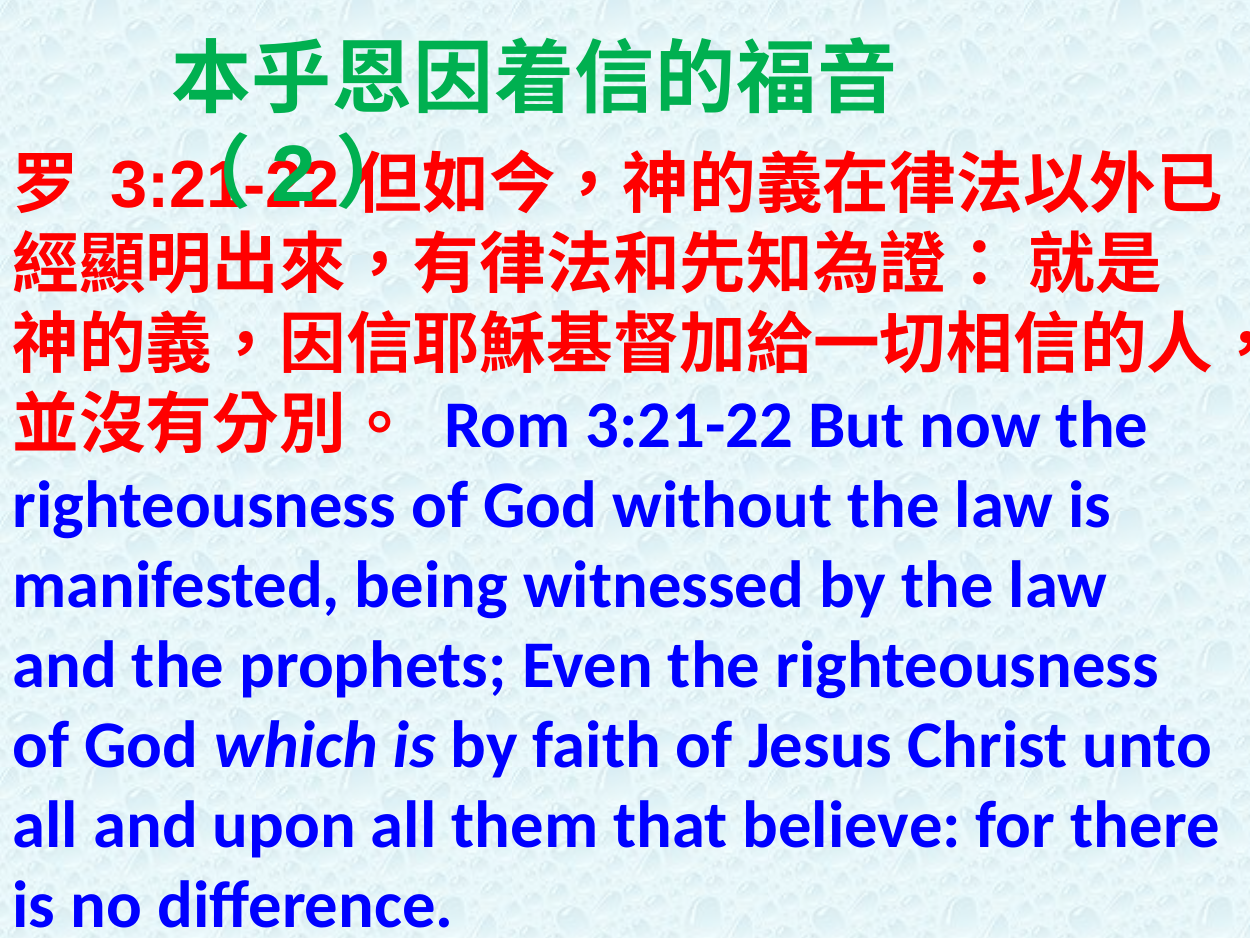

本乎恩因着信的福音（2）
罗 3:21-22但如今，神的義在律法以外已經顯明出來，有律法和先知為證： 就是神的義，因信耶穌基督加給一切相信的人，並沒有分別。 Rom 3:21-22 But now the righteousness of God without the law is manifested, being witnessed by the law and the prophets; Even the righteousness of God which is by faith of Jesus Christ unto all and upon all them that believe: for there is no difference.